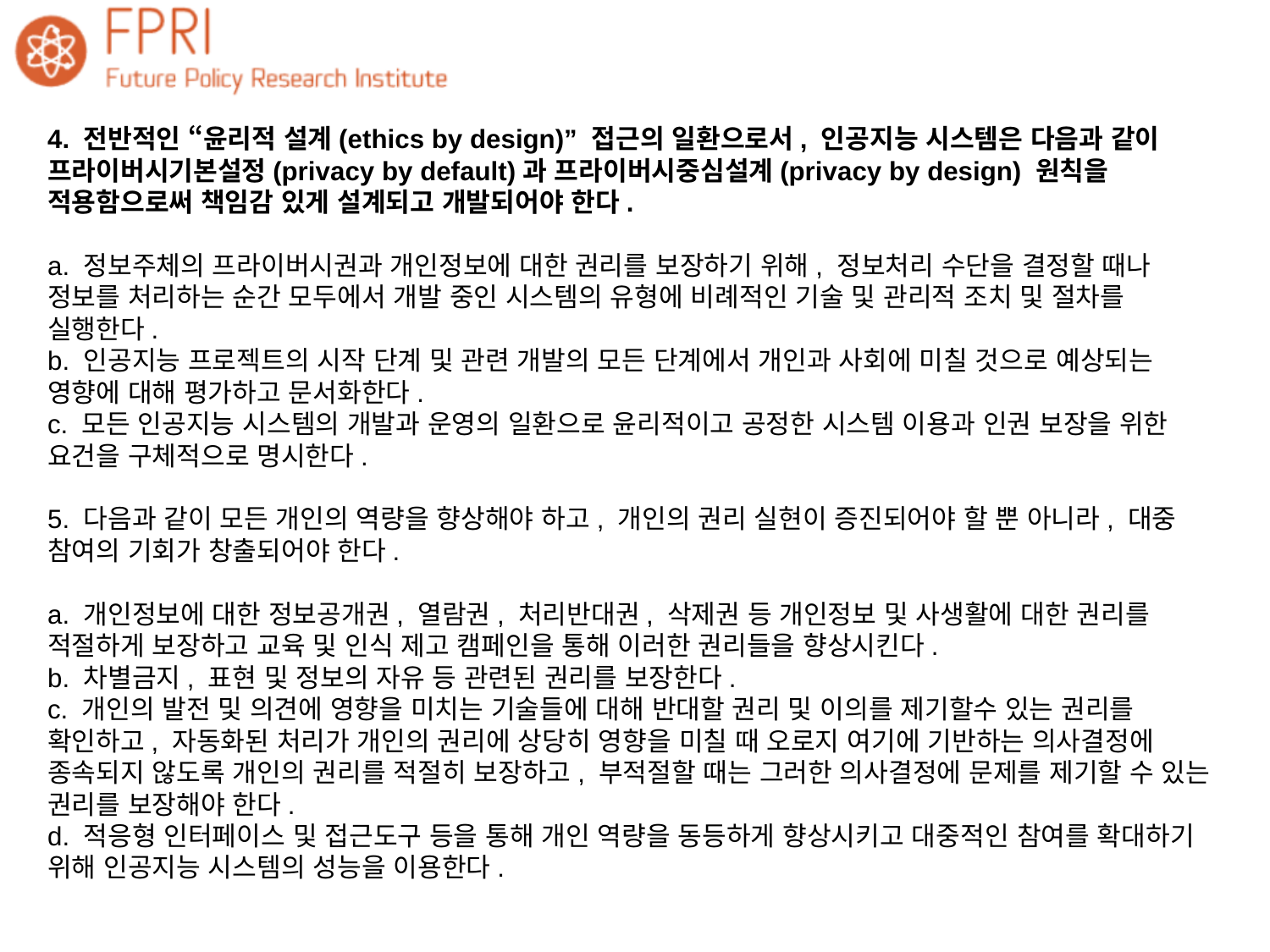

4. 전반적인 “윤리적 설계(ethics by design)” 접근의 일환으로서, 인공지능 시스템은 다음과 같이 프라이버시기본설정(privacy by default)과 프라이버시중심설계(privacy by design) 원칙을 적용함으로써 책임감 있게 설계되고 개발되어야 한다.

a. 정보주체의 프라이버시권과 개인정보에 대한 권리를 보장하기 위해, 정보처리 수단을 결정할 때나 정보를 처리하는 순간 모두에서 개발 중인 시스템의 유형에 비례적인 기술 및 관리적 조치 및 절차를 실행한다.
b. 인공지능 프로젝트의 시작 단계 및 관련 개발의 모든 단계에서 개인과 사회에 미칠 것으로 예상되는 영향에 대해 평가하고 문서화한다.
c. 모든 인공지능 시스템의 개발과 운영의 일환으로 윤리적이고 공정한 시스템 이용과 인권 보장을 위한 요건을 구체적으로 명시한다.

5. 다음과 같이 모든 개인의 역량을 향상해야 하고, 개인의 권리 실현이 증진되어야 할 뿐 아니라, 대중 참여의 기회가 창출되어야 한다.

a. 개인정보에 대한 정보공개권, 열람권, 처리반대권, 삭제권 등 개인정보 및 사생활에 대한 권리를 적절하게 보장하고 교육 및 인식 제고 캠페인을 통해 이러한 권리들을 향상시킨다.
b. 차별금지, 표현 및 정보의 자유 등 관련된 권리를 보장한다.
c. 개인의 발전 및 의견에 영향을 미치는 기술들에 대해 반대할 권리 및 이의를 제기할수 있는 권리를 확인하고, 자동화된 처리가 개인의 권리에 상당히 영향을 미칠 때 오로지 여기에 기반하는 의사결정에 종속되지 않도록 개인의 권리를 적절히 보장하고, 부적절할 때는 그러한 의사결정에 문제를 제기할 수 있는 권리를 보장해야 한다.
d. 적응형 인터페이스 및 접근도구 등을 통해 개인 역량을 동등하게 향상시키고 대중적인 참여를 확대하기 위해 인공지능 시스템의 성능을 이용한다.